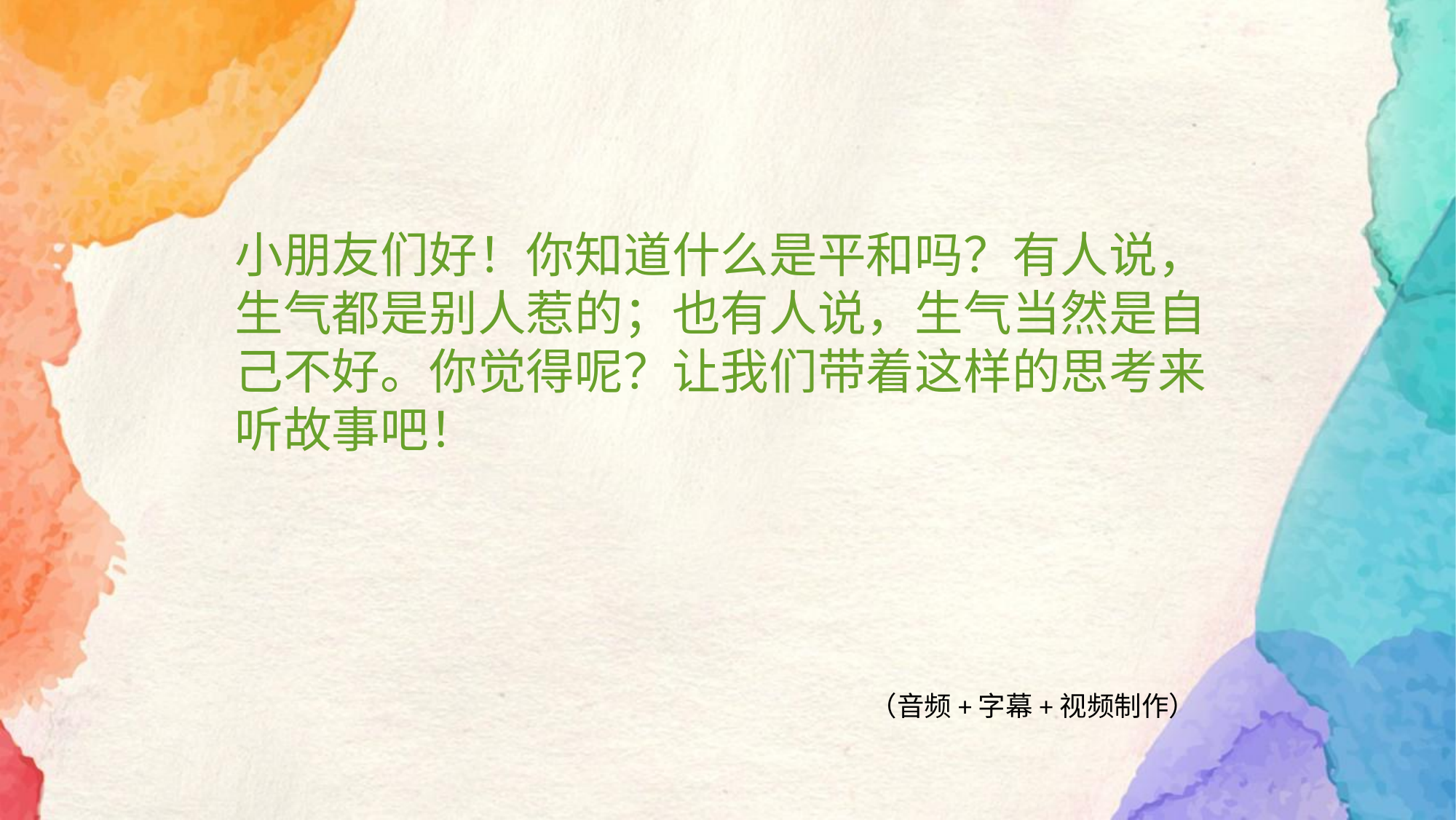

小朋友们好！你知道什么是平和吗？有人说，生气都是别人惹的；也有人说，生气当然是自己不好。你觉得呢？让我们带着这样的思考来听故事吧！
（音频+字幕+视频制作）